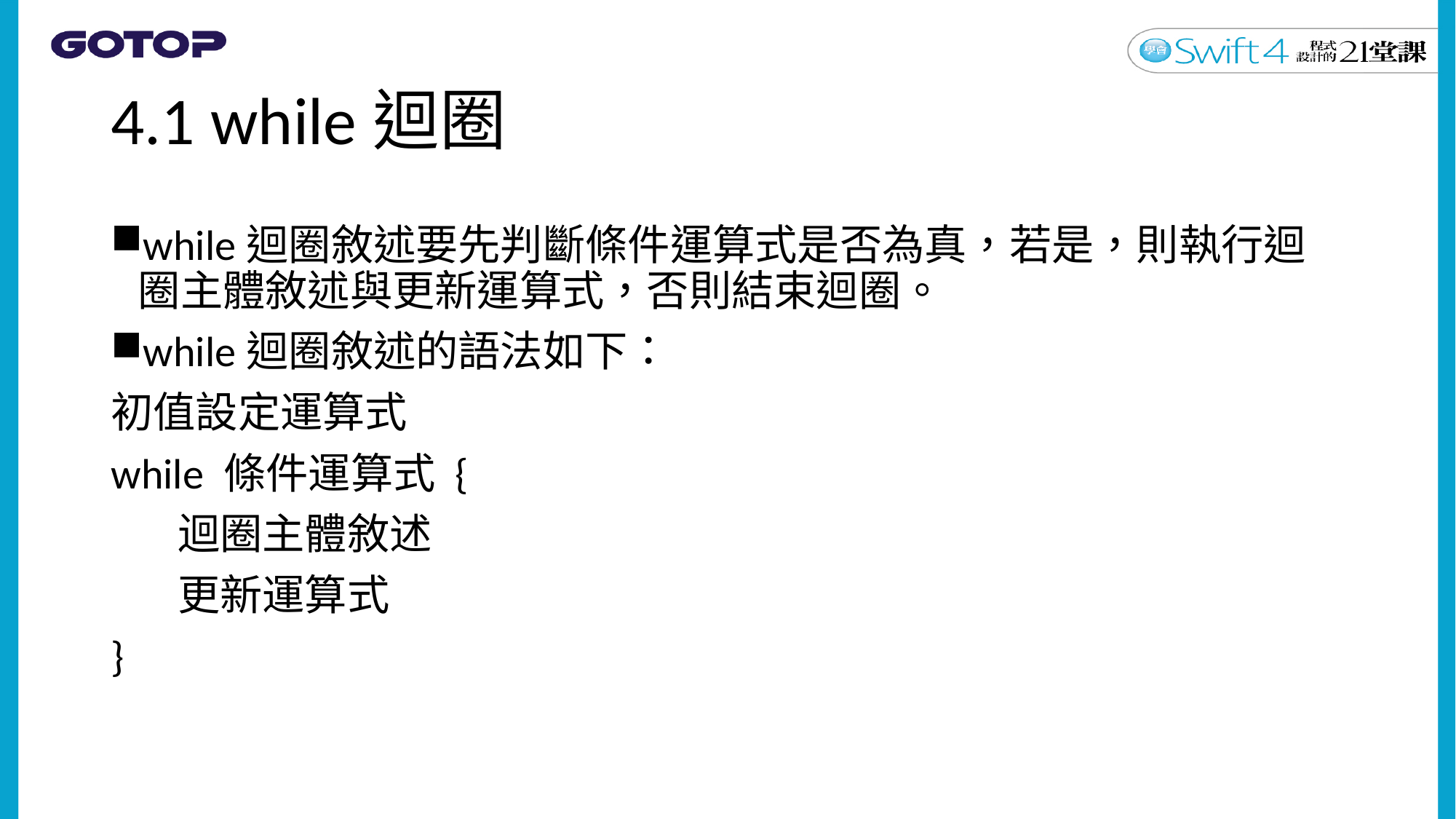

# 4.1 while迴圈
while迴圈敘述要先判斷條件運算式是否為真，若是，則執行迴圈主體敘述與更新運算式，否則結束迴圈。
while迴圈敘述的語法如下：
初值設定運算式
while 條件運算式 {
      迴圈主體敘述
      更新運算式
}